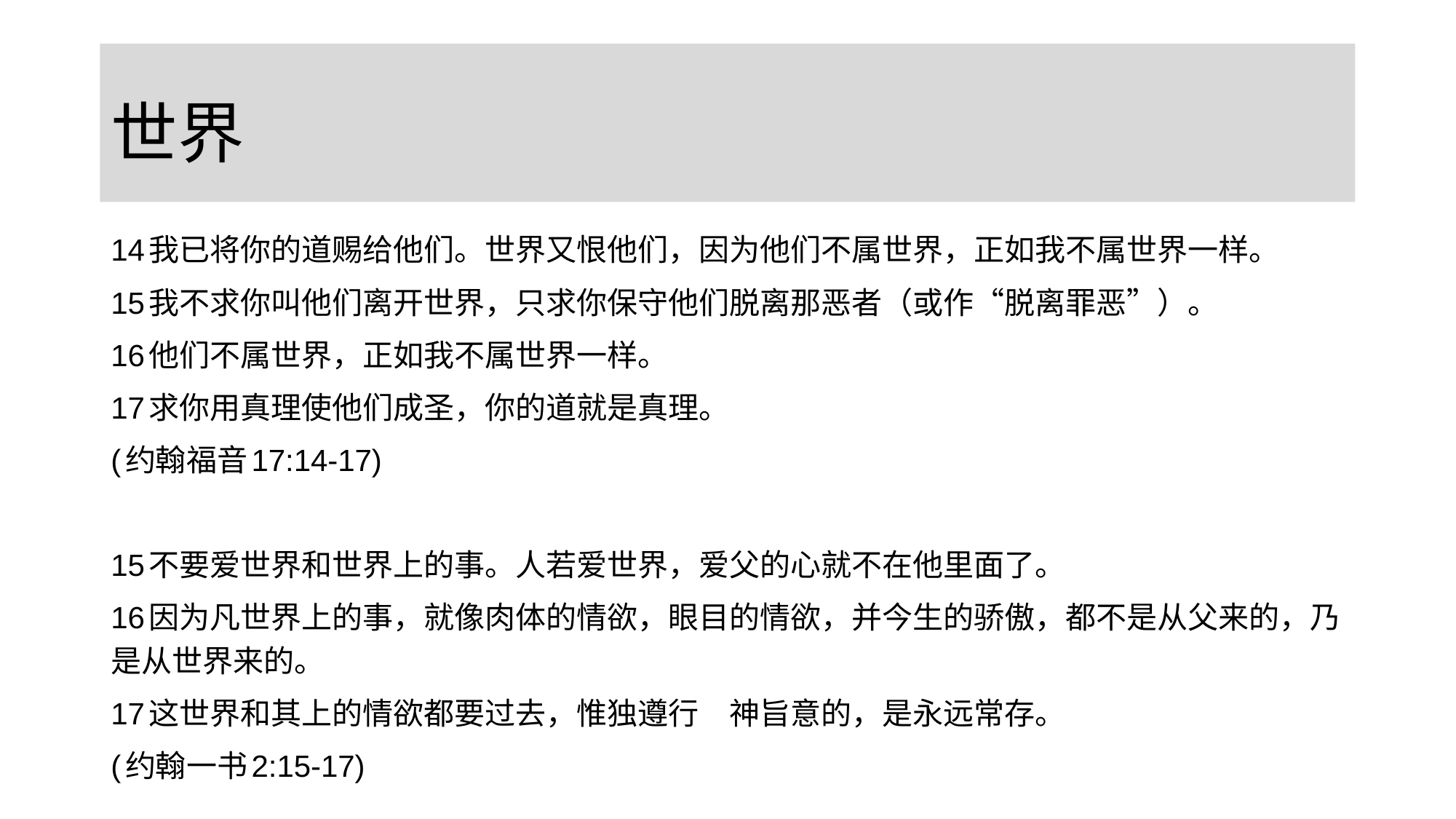

# 世界
14我已将你的道赐给他们。世界又恨他们，因为他们不属世界，正如我不属世界一样。
15我不求你叫他们离开世界，只求你保守他们脱离那恶者（或作“脱离罪恶”）。
16他们不属世界，正如我不属世界一样。
17求你用真理使他们成圣，你的道就是真理。
(约翰福音17:14-17)

15不要爱世界和世界上的事。人若爱世界，爱父的心就不在他里面了。
16因为凡世界上的事，就像肉体的情欲，眼目的情欲，并今生的骄傲，都不是从父来的，乃是从世界来的。
17这世界和其上的情欲都要过去，惟独遵行　神旨意的，是永远常存。
(约翰一书2:15-17)